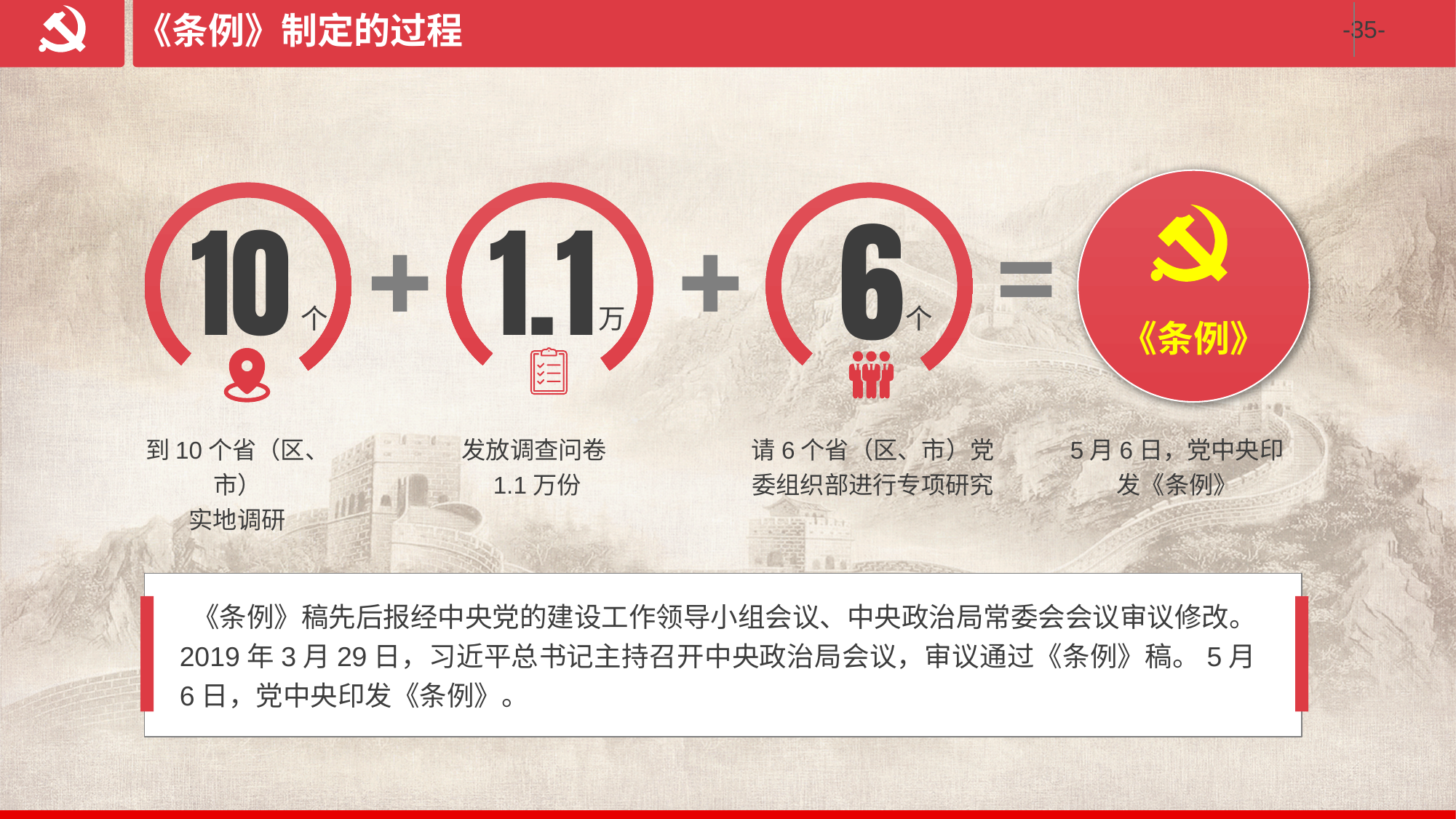

《条例》制定的过程

《条例》

10
个

1.1
万

6
个

到10个省（区、市）
实地调研
发放调查问卷1.1万份
请6个省（区、市）党委组织部进行专项研究
5月6日，党中央印
发《条例》

 《条例》稿先后报经中央党的建设工作领导小组会议、中央政治局常委会会议审议修改。2019年3月29日，习近平总书记主持召开中央政治局会议，审议通过《条例》稿。5月6日，党中央印发《条例》。